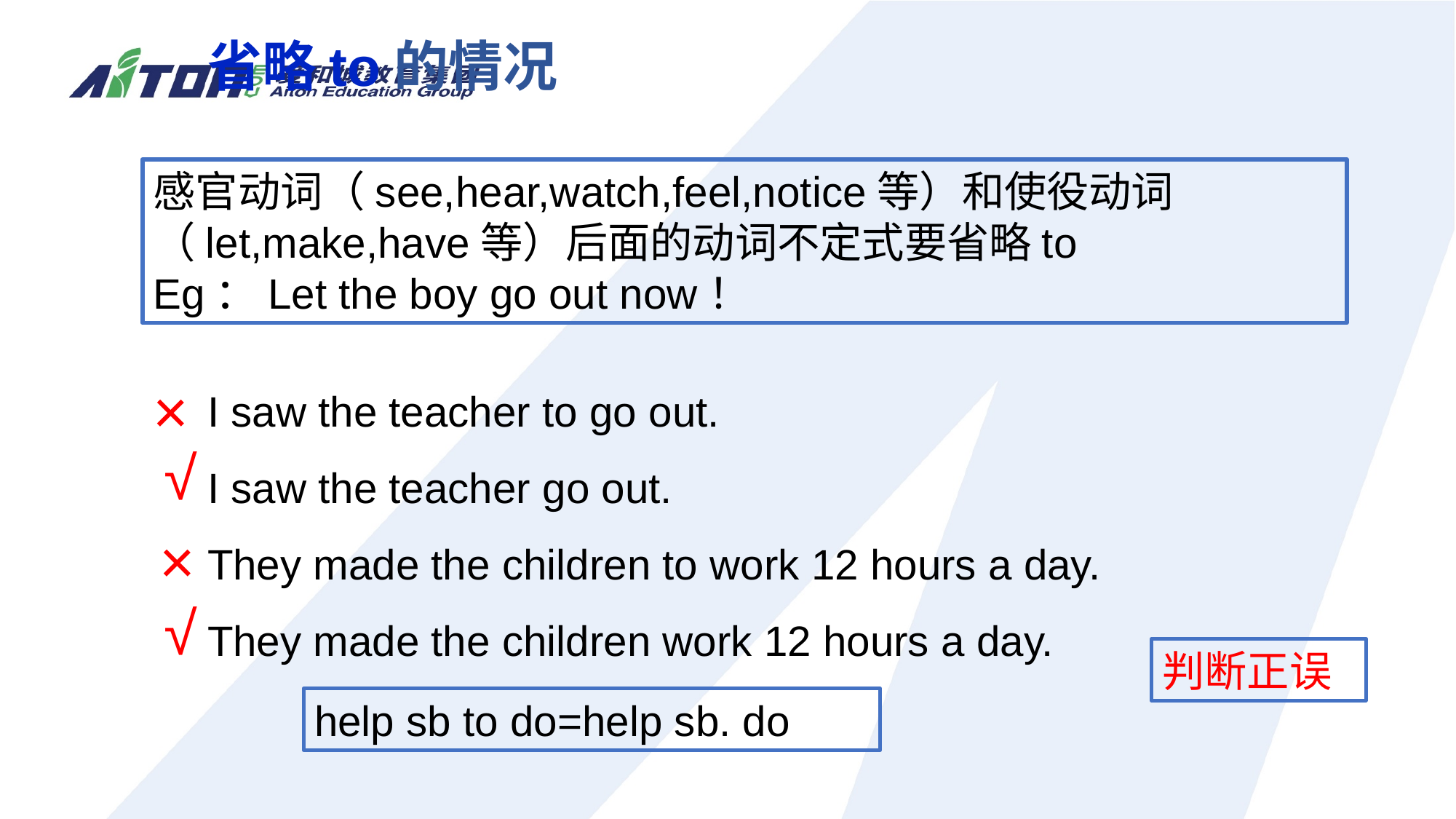

省略to的情况
感官动词（see,hear,watch,feel,notice等）和使役动词（let,make,have等）后面的动词不定式要省略to
Eg：Let the boy go out now！
I saw the teacher to go out.
I saw the teacher go out.
They made the children to work 12 hours a day.
They made the children work 12 hours a day.

×
√
×
√
判断正误
help sb to do=help sb. do